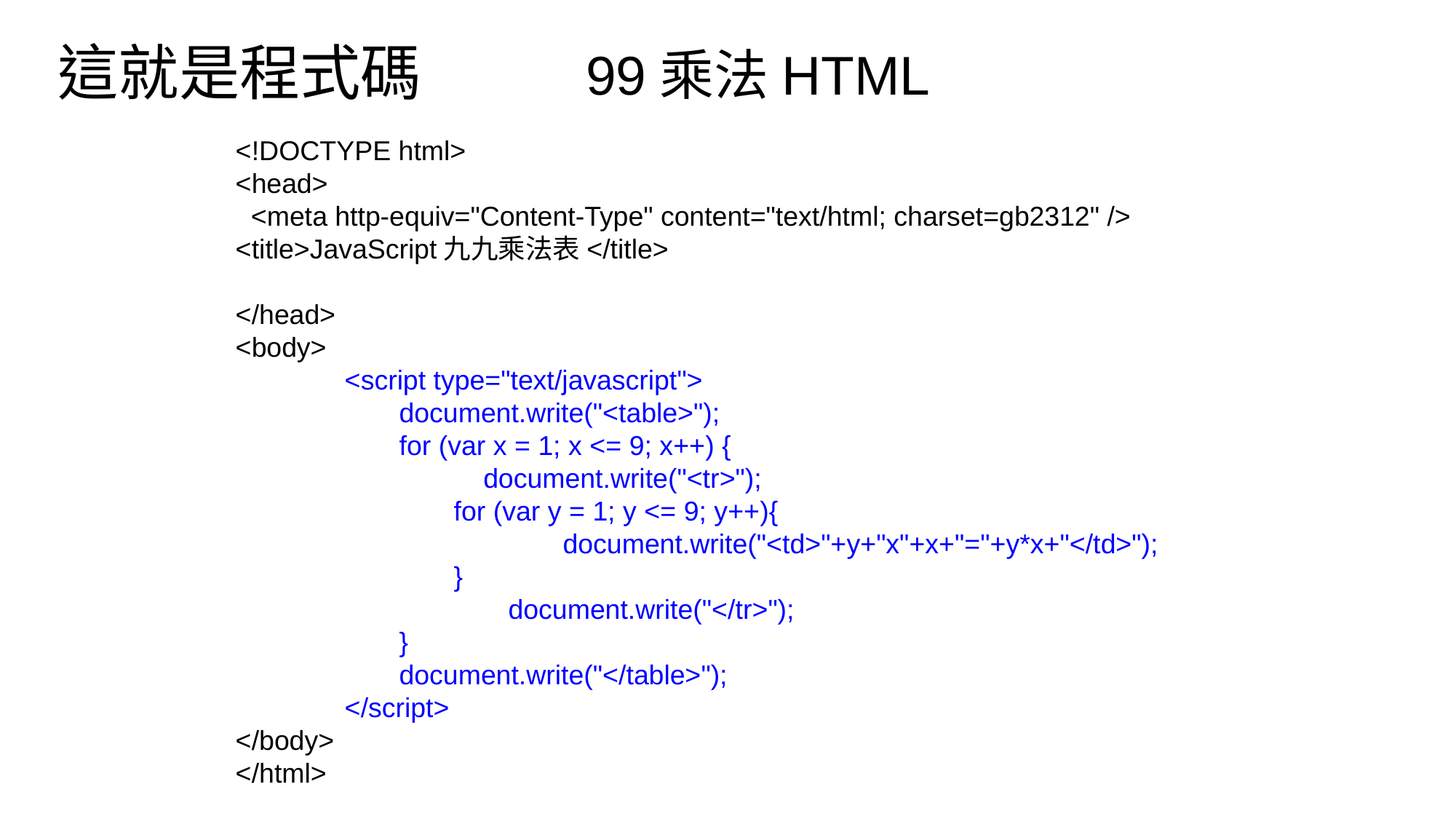

這就是程式碼           99乘法HTML
<!DOCTYPE html>
<head>
  <meta http-equiv="Content-Type" content="text/html; charset=gb2312" />
<title>JavaScript九九乘法表</title>

</head>
<body>
 	<script type="text/javascript">
 	document.write("<table>");
 	for (var x = 1; x <= 9; x++) {
    	           document.write("<tr>");
     	for (var y = 1; y <= 9; y++){
         		document.write("<td>"+y+"x"+x+"="+y*x+"</td>");
     	}
     		document.write("</tr>");
 	}
 	document.write("</table>");
	</script>
</body>
</html>